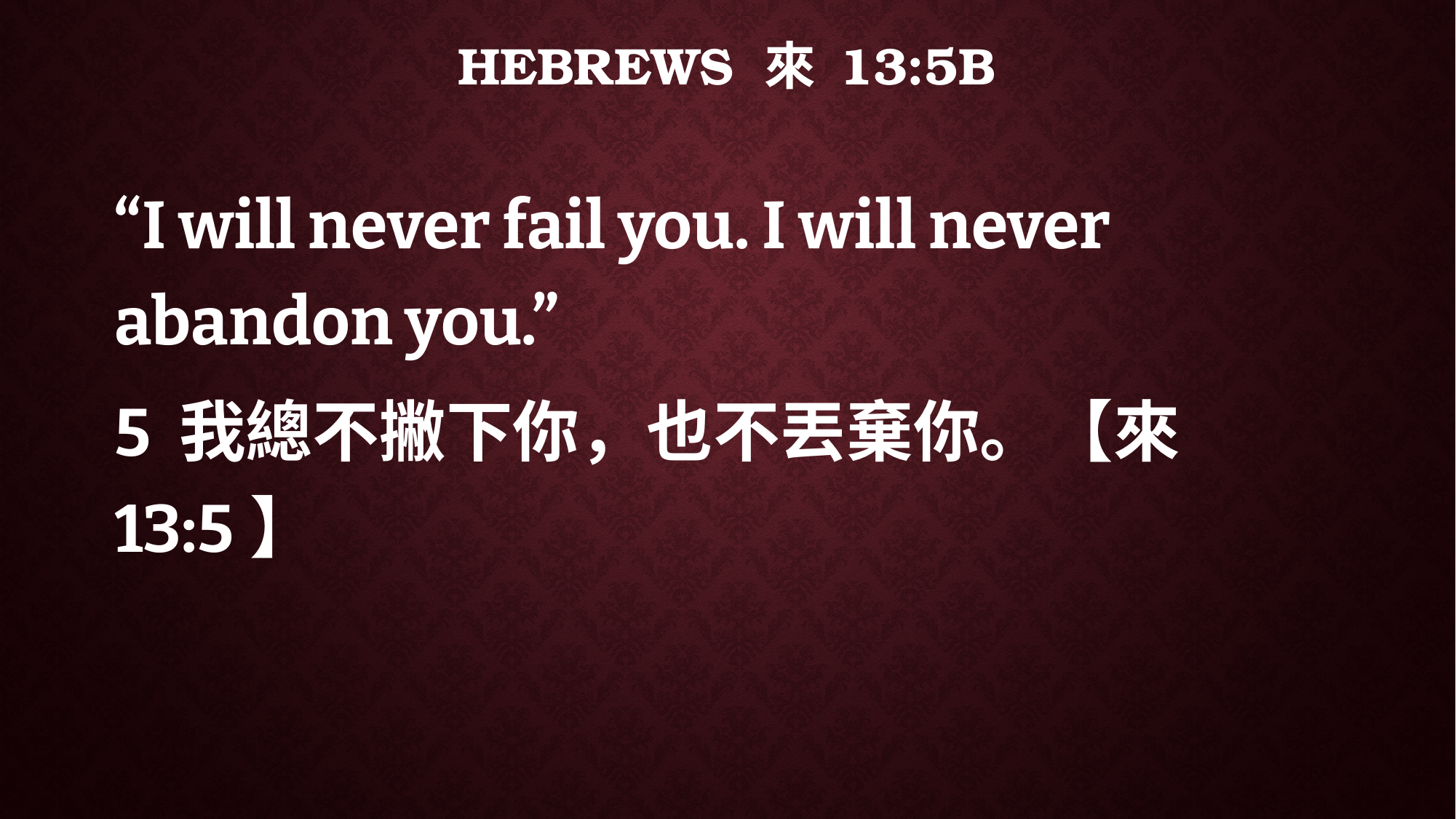

# HEBREWS 來 13:5B
“I will never fail you. I will never abandon you.”
5 我總不撇下你，也不丟棄你。【來 13:5】